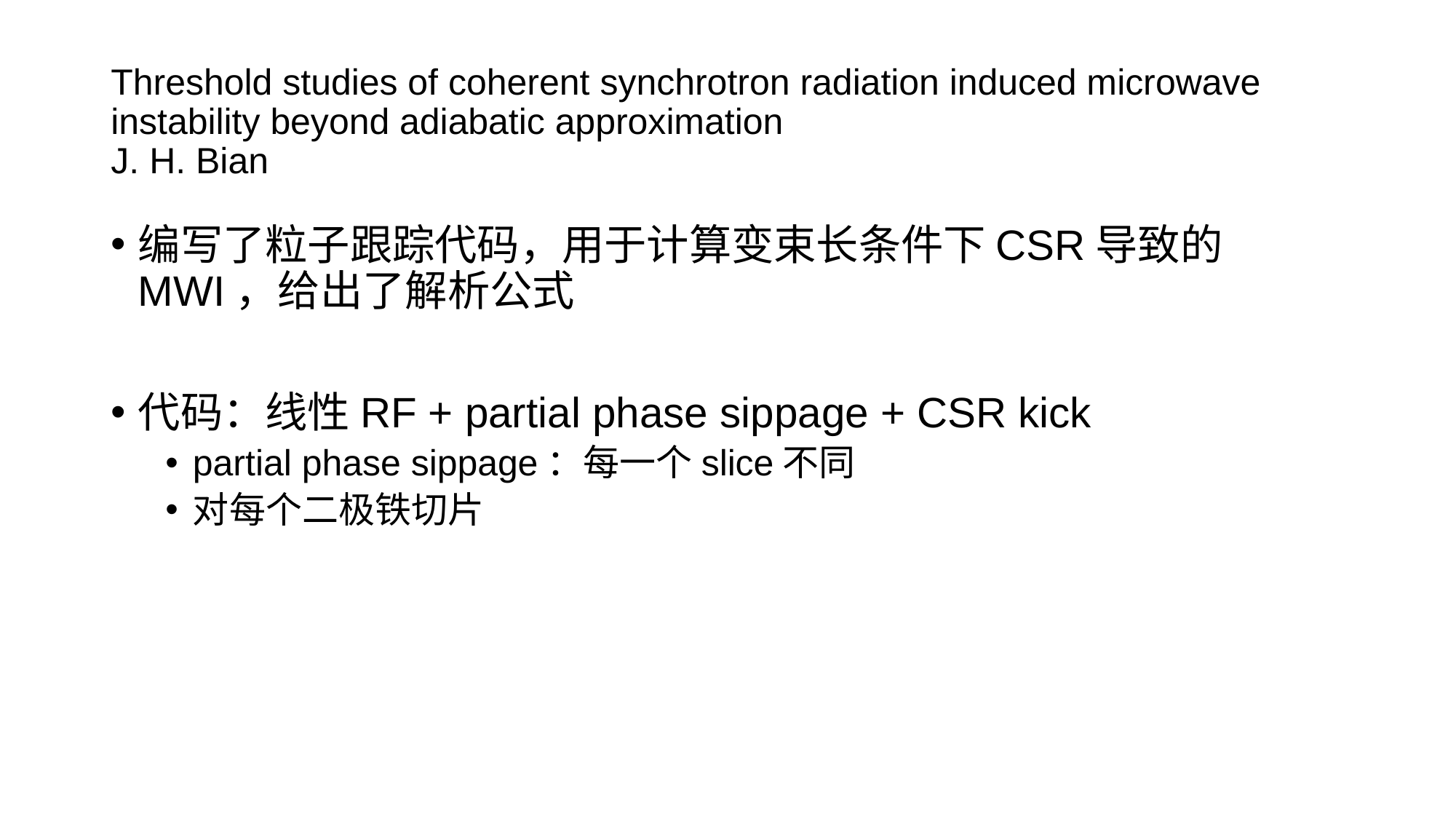

# Threshold studies of coherent synchrotron radiation induced microwave instability beyond adiabatic approximation J. H. Bian
编写了粒子跟踪代码，用于计算变束长条件下CSR导致的MWI，给出了解析公式

代码：线性RF + partial phase sippage + CSR kick
partial phase sippage：每一个slice不同
对每个二极铁切片